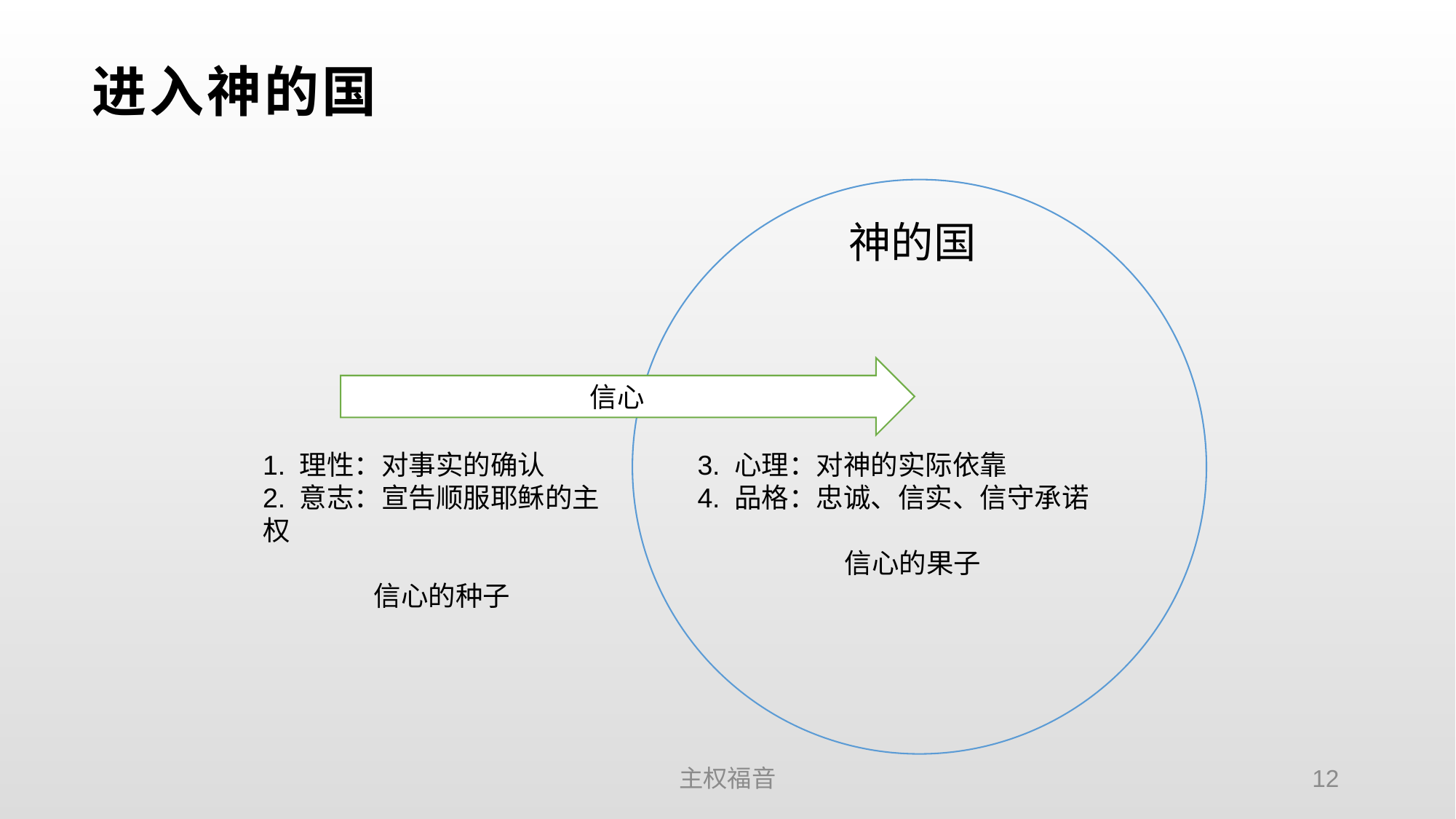

# 进入神的国

神的国
信心
1. 理性：对事实的确认
2. 意志：宣告顺服耶稣的主权

信心的种子
3. 心理：对神的实际依靠
4. 品格：忠诚、信实、信守承诺

信心的果子
主权福音
12